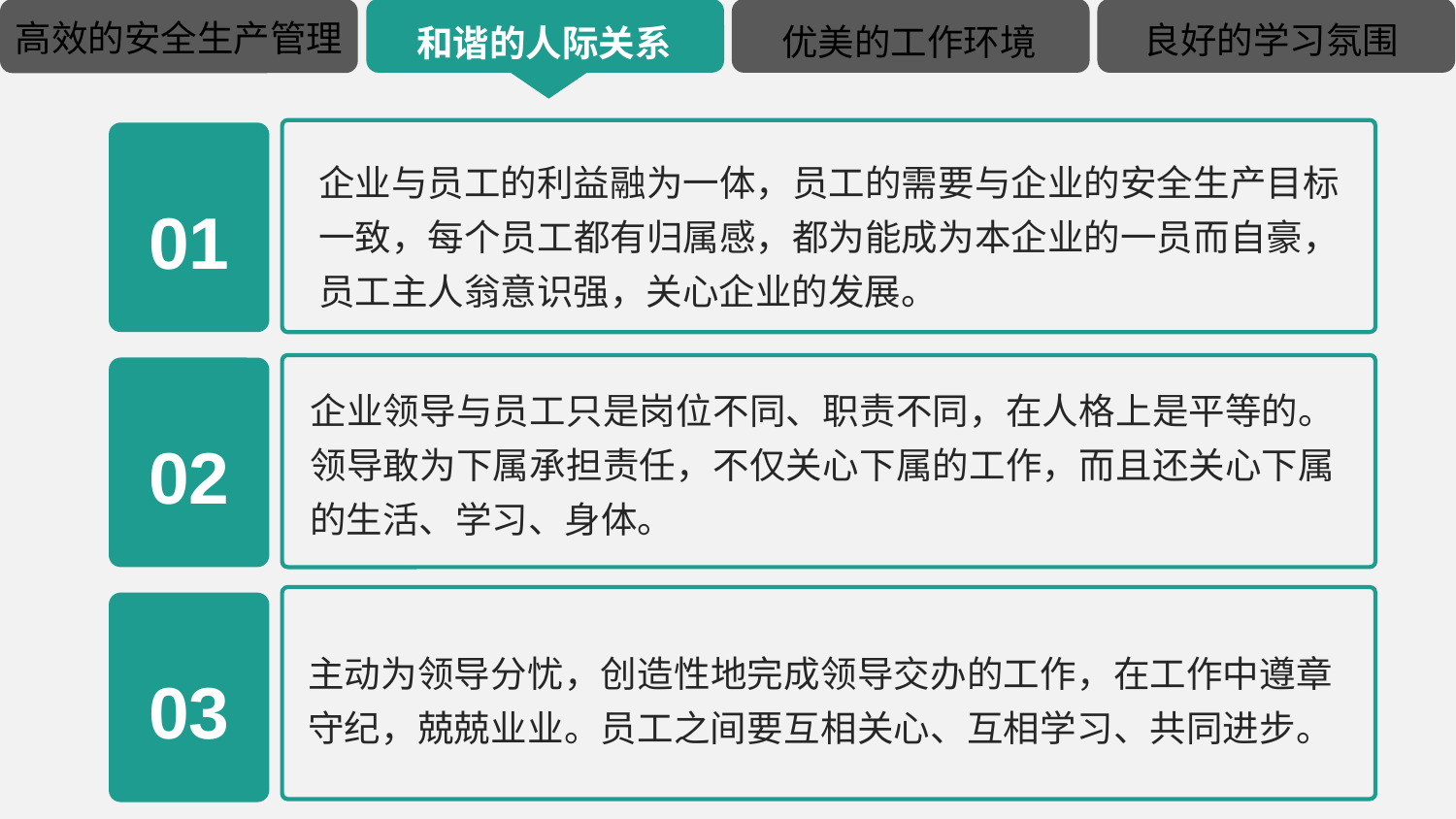

高效的安全生产管理
良好的学习氛围
优美的工作环境
和谐的人际关系

企业与员工的利益融为一体，员工的需要与企业的安全生产目标一致，每个员工都有归属感，都为能成为本企业的一员而自豪，员工主人翁意识强，关心企业的发展。
01

企业领导与员工只是岗位不同、职责不同，在人格上是平等的。领导敢为下属承担责任，不仅关心下属的工作，而且还关心下属的生活、学习、身体。
02

主动为领导分忧，创造性地完成领导交办的工作，在工作中遵章守纪，兢兢业业。员工之间要互相关心、互相学习、共同进步。
03